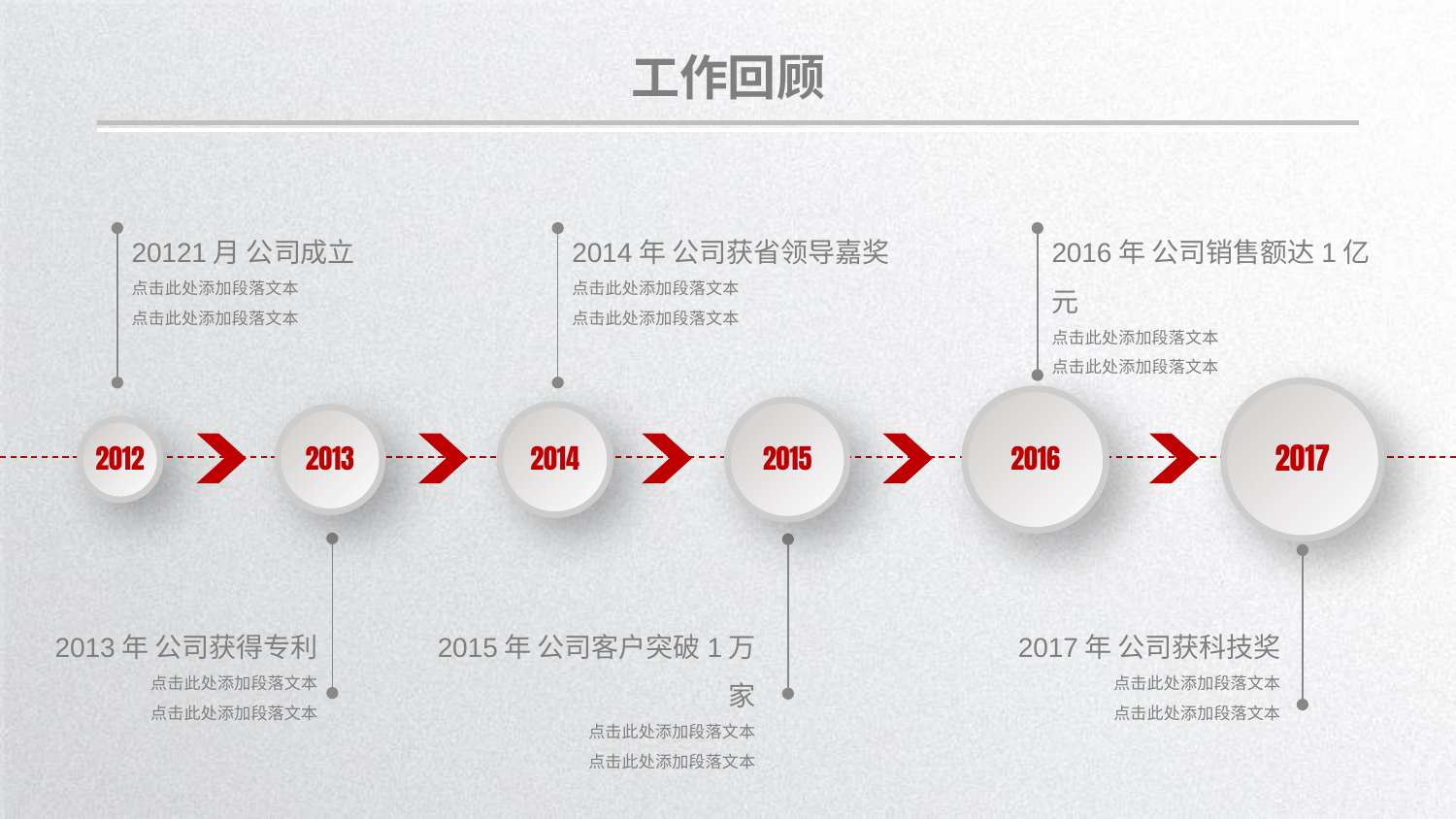

工作回顾
20121月 公司成立
点击此处添加段落文本
点击此处添加段落文本
2016年 公司销售额达1亿元
点击此处添加段落文本
点击此处添加段落文本
2014年 公司获省领导嘉奖
点击此处添加段落文本
点击此处添加段落文本

2017

2016

2015

2014

2013

2012

2013年 公司获得专利
点击此处添加段落文本
点击此处添加段落文本
2015年 公司客户突破1万家
点击此处添加段落文本
点击此处添加段落文本
2017年 公司获科技奖
点击此处添加段落文本
点击此处添加段落文本